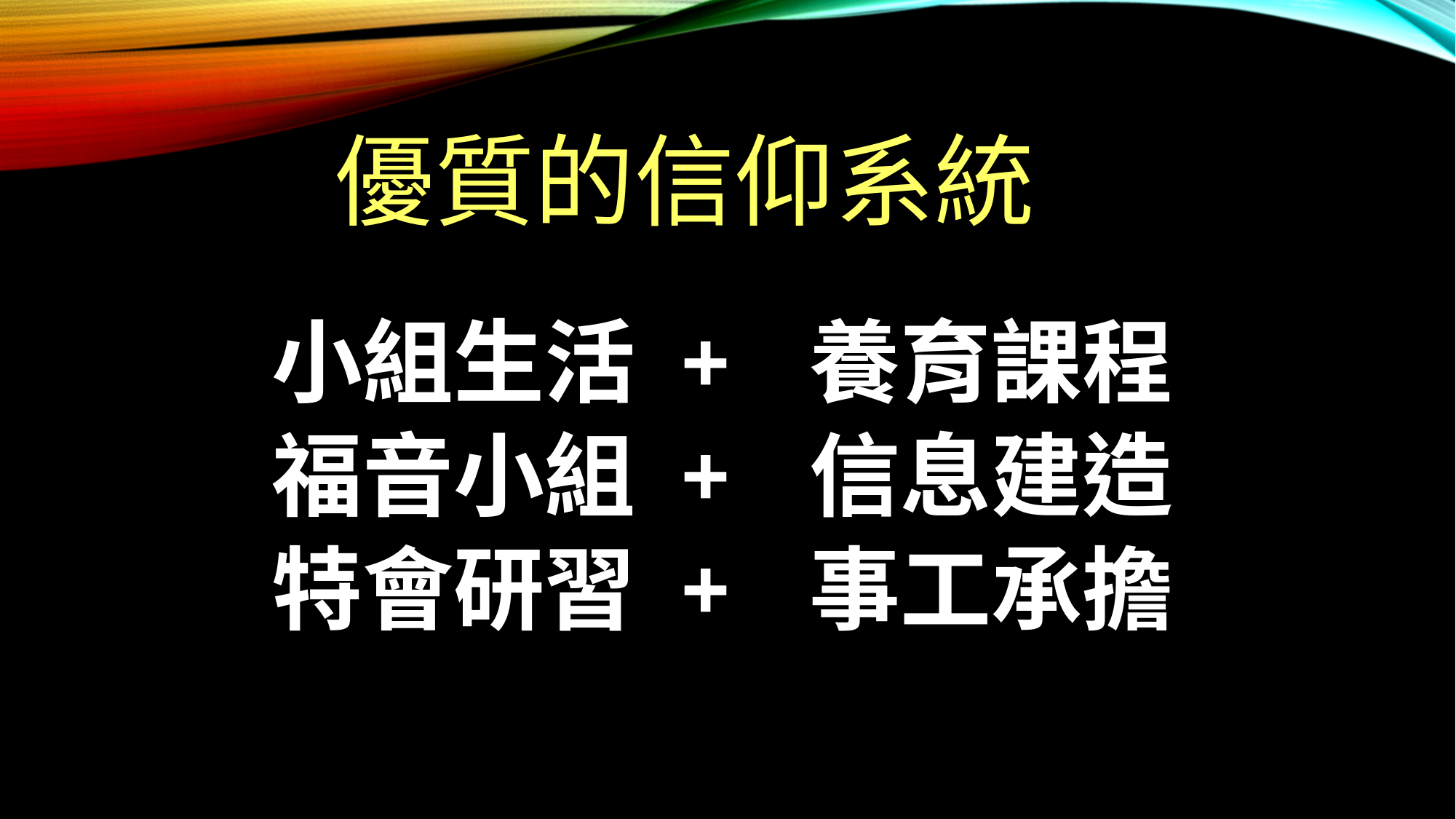

# 優質的信仰系統
小組生活 + 養育課程
福音小組 + 信息建造
特會研習 + 事工承擔